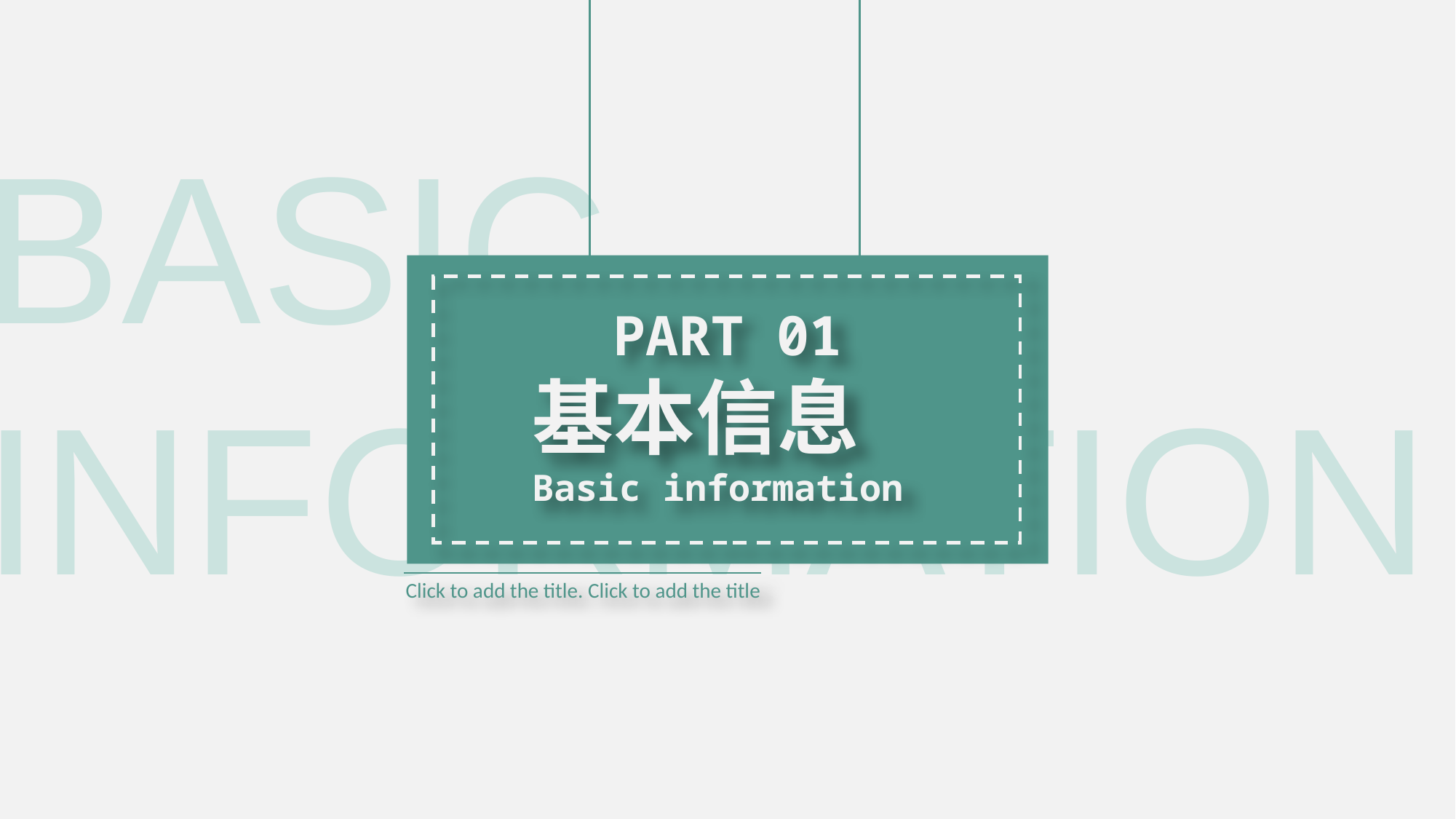

BASIC
INFORMATION

PART 01
基本信息
Basic information
Click to add the title. Click to add the title